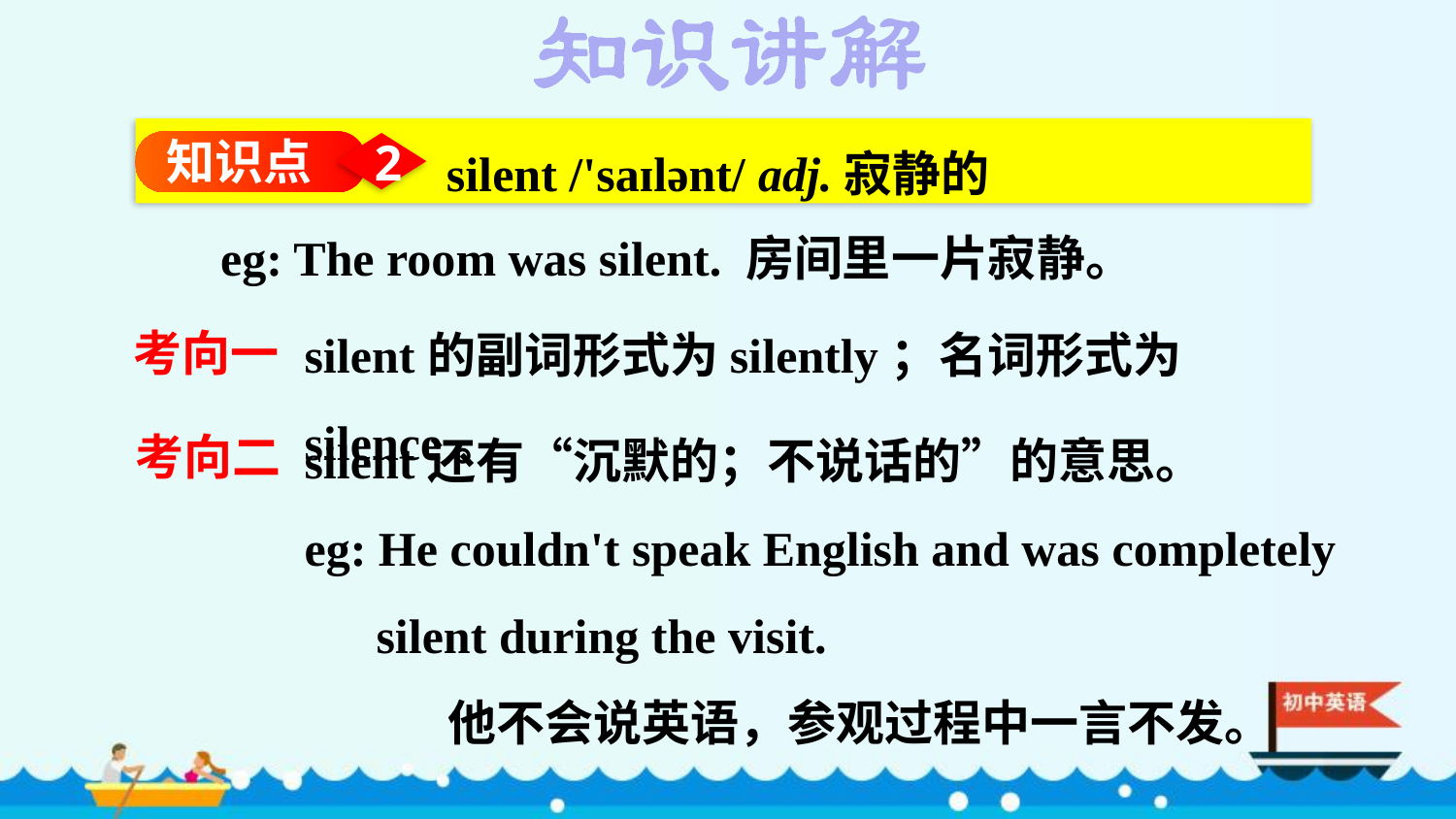

silent /'saɪlənt/ adj.寂静的

知识点

2
eg: The room was silent. 房间里一片寂静。
silent的副词形式为silently；名词形式为silence。
考向一
silent还有“沉默的；不说话的”的意思。
eg: He couldn't speak English and was completely silent during the visit.
他不会说英语，参观过程中一言不发。
考向二